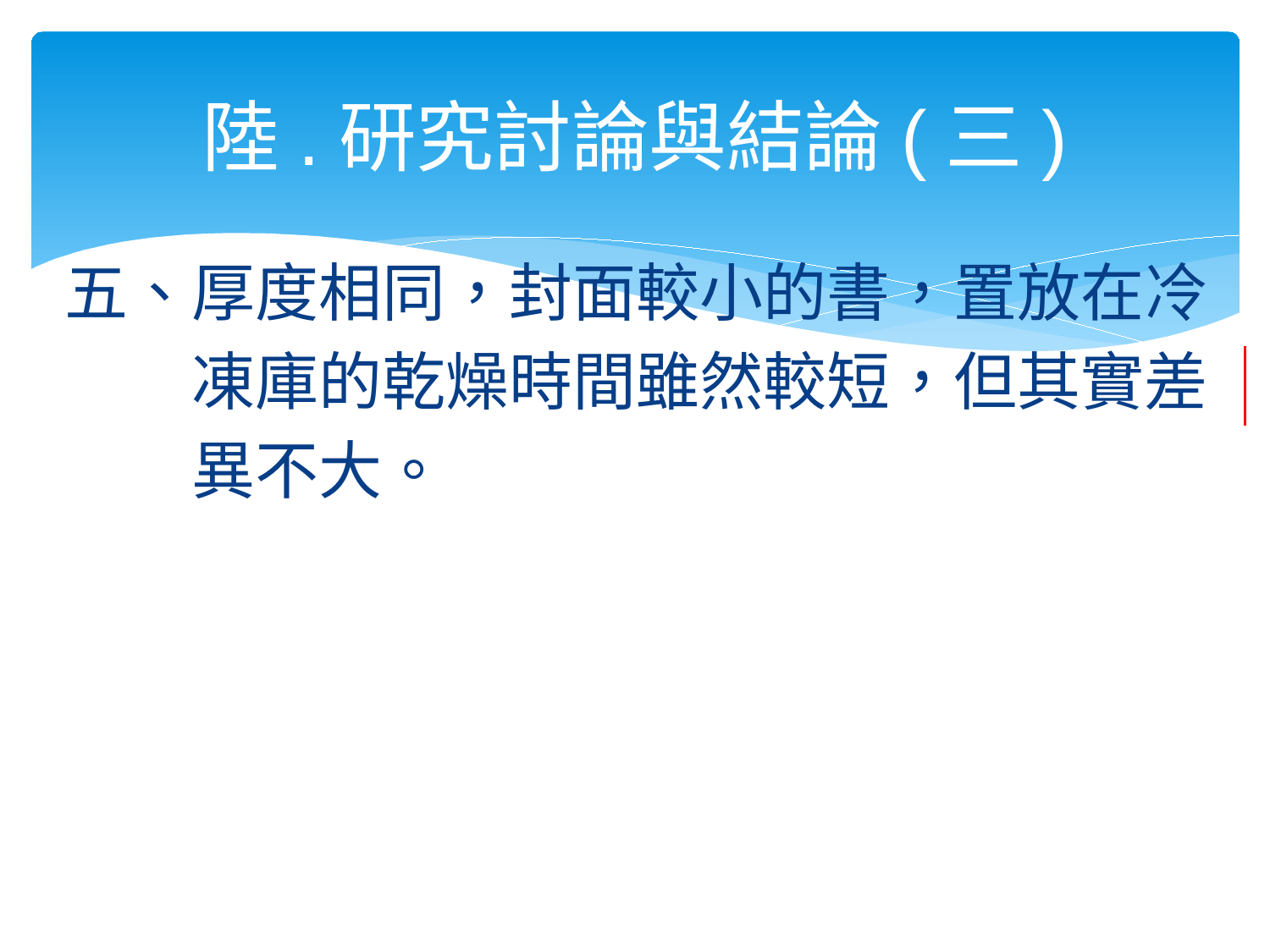

# 陸.研究討論與結論(三)
五、厚度相同，封面較小的書，置放在冷
　　凍庫的乾燥時間雖然較短，但其實差
　　異不大。